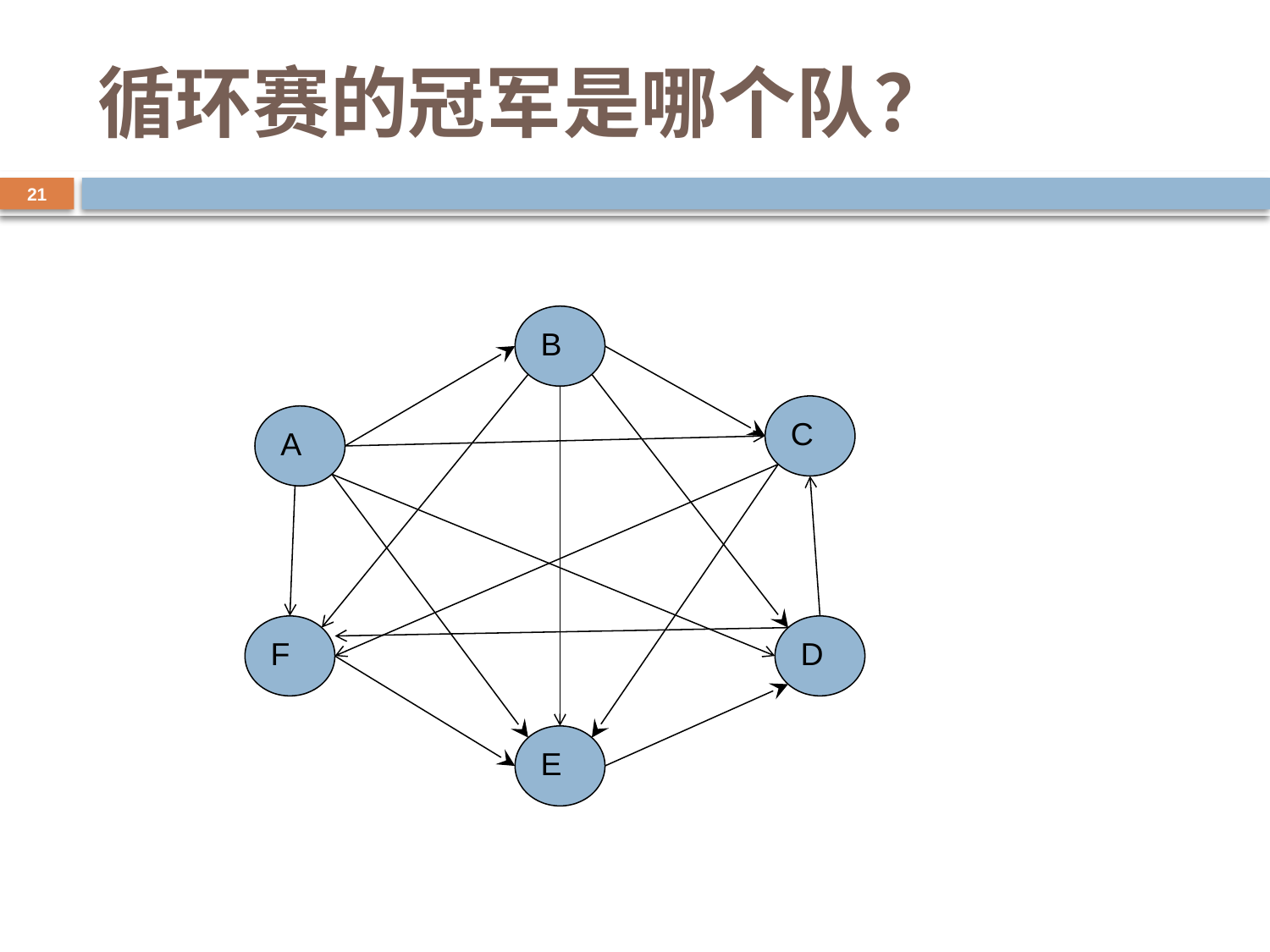

# 循环赛的冠军是哪个队？
21
B
C
A
F
D
E